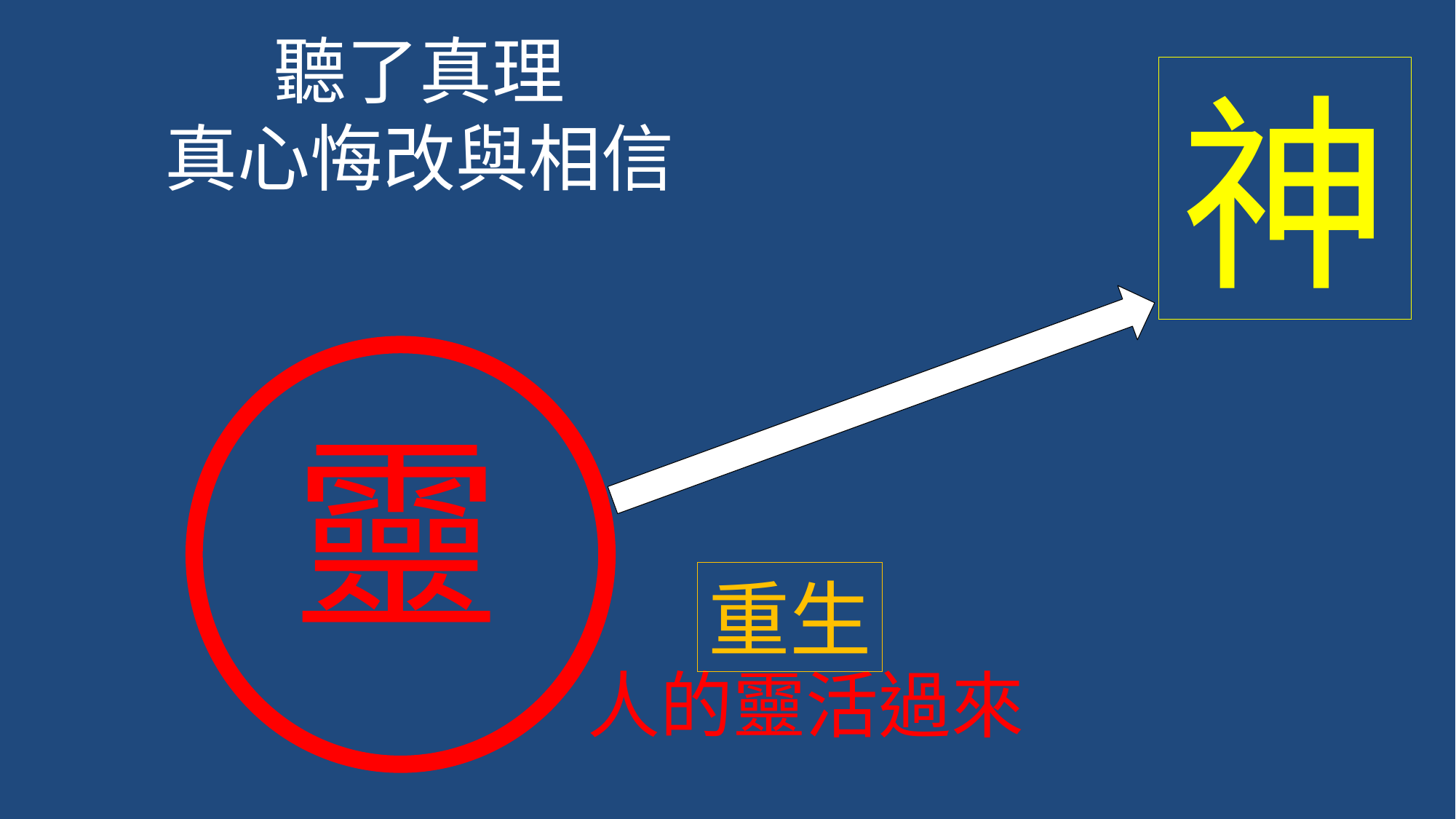

聽了真理
真心悔改與相信
#
神

靈
重生
人的靈活過來